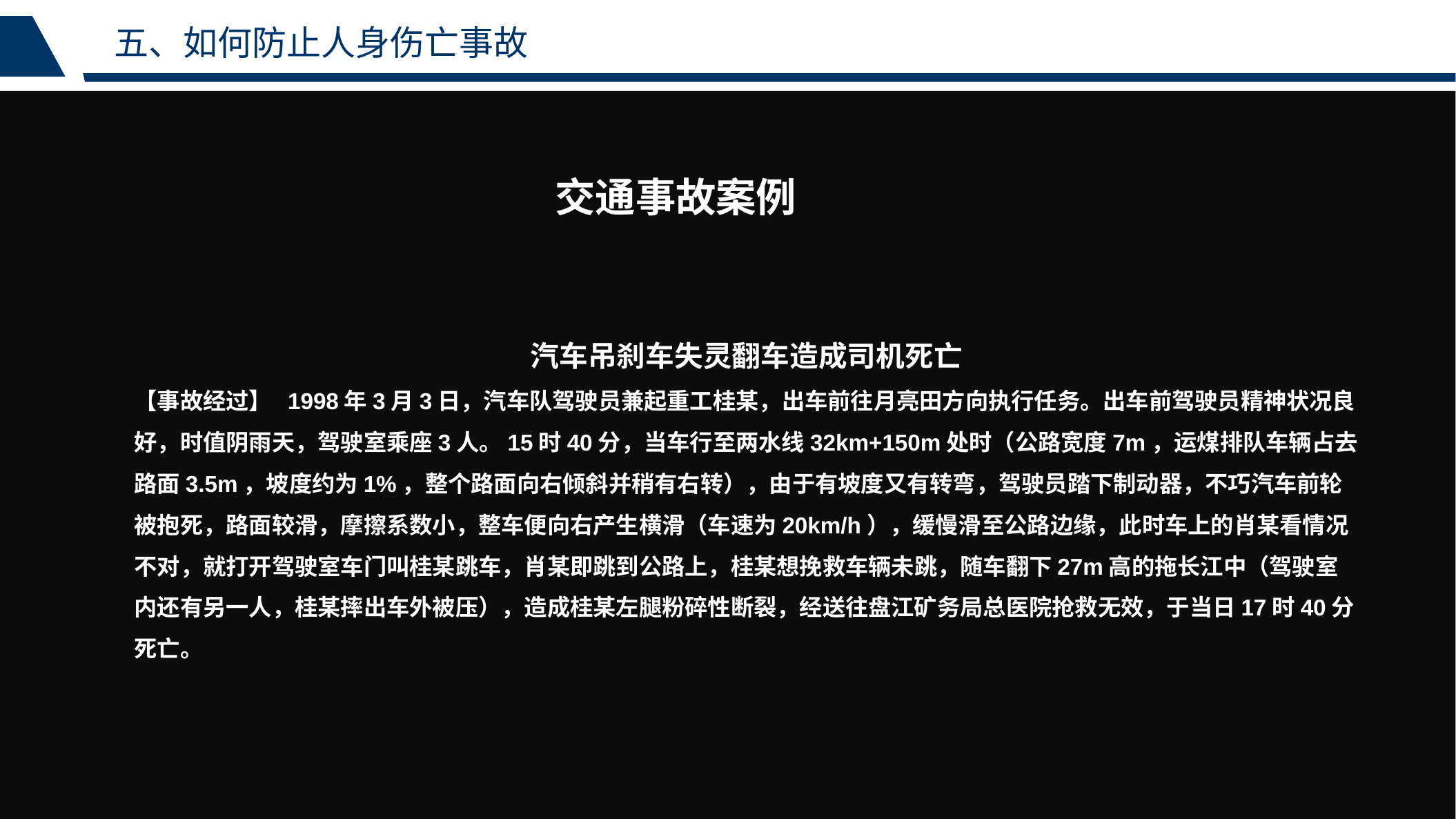

五、如何防止人身伤亡事故

交通事故案例
汽车吊刹车失灵翻车造成司机死亡
【事故经过】  1998年3月3日，汽车队驾驶员兼起重工桂某，出车前往月亮田方向执行任务。出车前驾驶员精神状况良好，时值阴雨天，驾驶室乘座3人。15时40分，当车行至两水线32km+150m处时（公路宽度7m，运煤排队车辆占去路面3.5m，坡度约为1%，整个路面向右倾斜并稍有右转），由于有坡度又有转弯，驾驶员踏下制动器，不巧汽车前轮被抱死，路面较滑，摩擦系数小，整车便向右产生横滑（车速为20km/h），缓慢滑至公路边缘，此时车上的肖某看情况不对，就打开驾驶室车门叫桂某跳车，肖某即跳到公路上，桂某想挽救车辆未跳，随车翻下27m高的拖长江中（驾驶室内还有另一人，桂某摔出车外被压），造成桂某左腿粉碎性断裂，经送往盘江矿务局总医院抢救无效，于当日17时40分死亡。